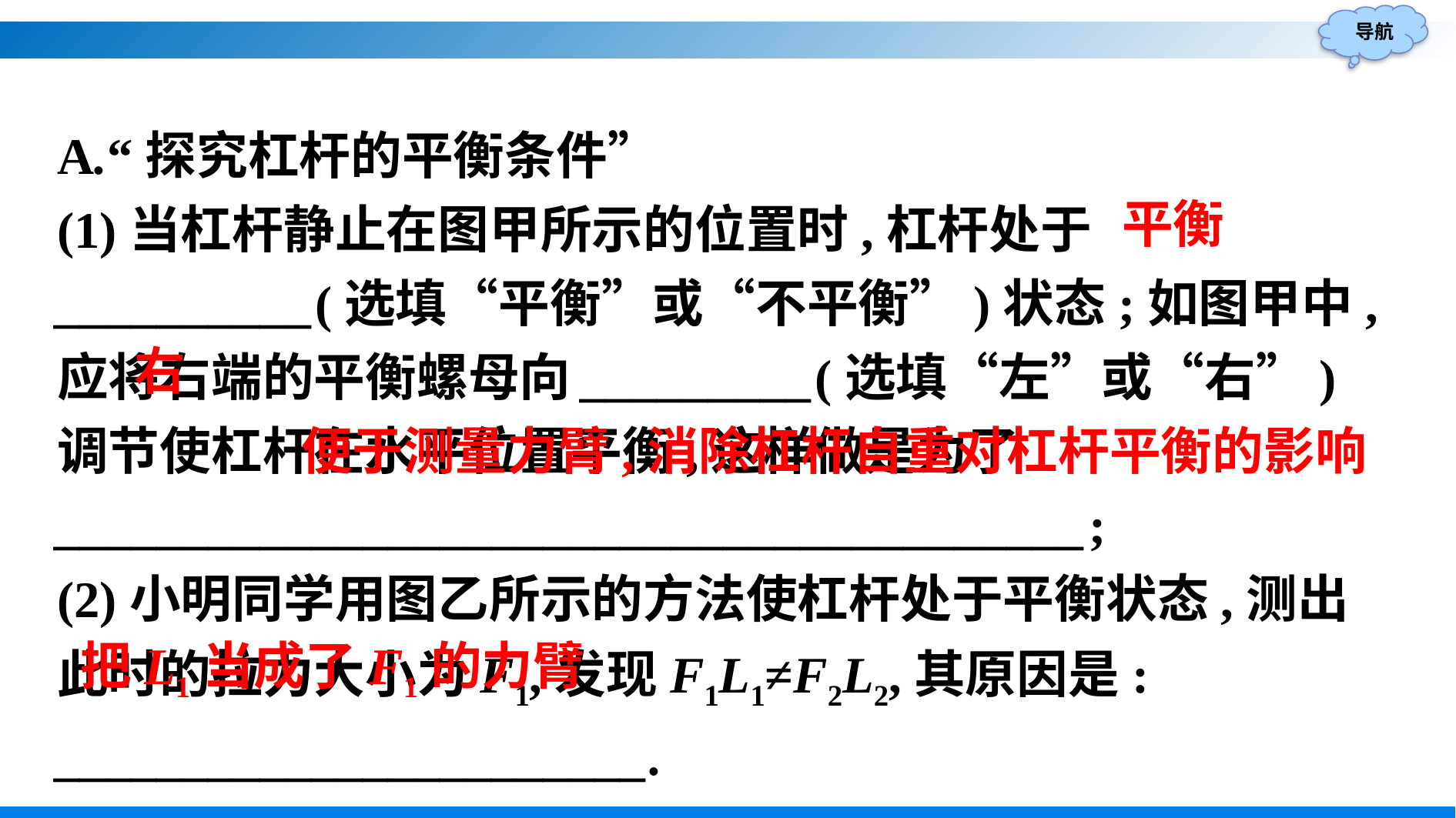

A.“探究杠杆的平衡条件”
(1)当杠杆静止在图甲所示的位置时,杠杆处于__________(选填“平衡”或“不平衡”)状态;如图甲中,应将右端的平衡螺母向_________(选填“左”或“右”)调节使杠杆在水平位置平衡,这样做是为了________________________________________;
(2)小明同学用图乙所示的方法使杠杆处于平衡状态,测出此时的拉力大小为F1,发现F1L1≠F2L2,其原因是:
_______________________.
平衡
右
便于测量力臂,消除杠杆自重对杠杆平衡的影响
把L1当成了F1的力臂